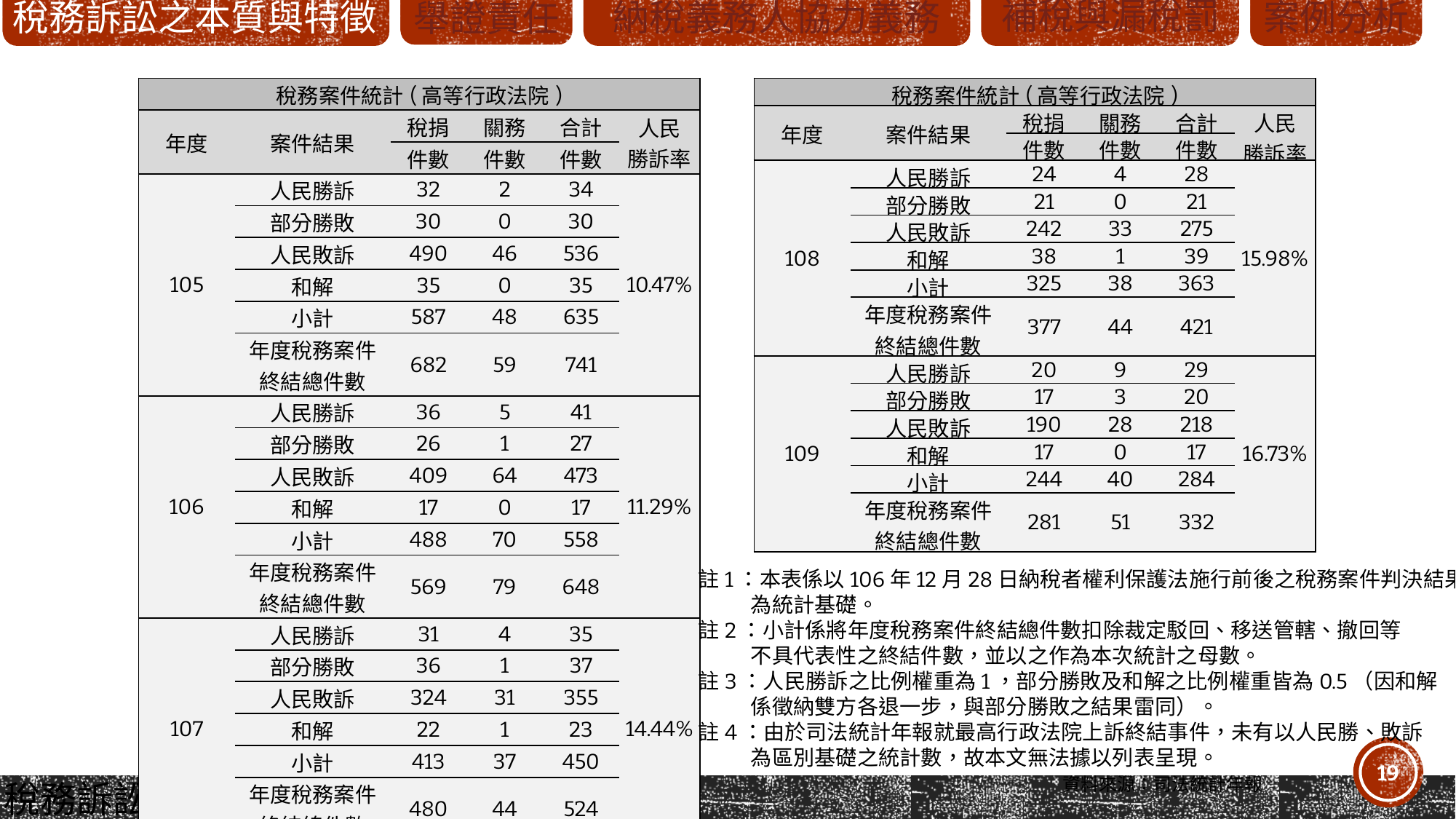

| 稅務案件統計(高等行政法院) |  |  |  |  |  |
| --- | --- | --- | --- | --- | --- |
| 年度 | 案件結果 | 稅捐 | 關務 | 合計 | 人民 勝訴率 |
|  |  | 件數 | 件數 | 件數 |  |
| 105 | 人民勝訴 | 32 | 2 | 34 | 10.47% |
|  | 部分勝敗 | 30 | 0 | 30 |  |
|  | 人民敗訴 | 490 | 46 | 536 |  |
|  | 和解 | 35 | 0 | 35 |  |
|  | 小計 | 587 | 48 | 635 |  |
|  | 年度稅務案件 終結總件數 | 682 | 59 | 741 |  |
| 106 | 人民勝訴 | 36 | 5 | 41 | 11.29% |
|  | 部分勝敗 | 26 | 1 | 27 |  |
|  | 人民敗訴 | 409 | 64 | 473 |  |
|  | 和解 | 17 | 0 | 17 |  |
|  | 小計 | 488 | 70 | 558 |  |
|  | 年度稅務案件 終結總件數 | 569 | 79 | 648 |  |
| 107 | 人民勝訴 | 31 | 4 | 35 | 14.44% |
|  | 部分勝敗 | 36 | 1 | 37 |  |
|  | 人民敗訴 | 324 | 31 | 355 |  |
|  | 和解 | 22 | 1 | 23 |  |
|  | 小計 | 413 | 37 | 450 |  |
|  | 年度稅務案件 終結總件數 | 480 | 44 | 524 |  |
| 稅務案件統計(高等行政法院) |  |  |  |  |  |
| --- | --- | --- | --- | --- | --- |
| 年度 | 案件結果 | 稅捐 | 關務 | 合計 | 人民 勝訴率 |
|  |  | 件數 | 件數 | 件數 |  |
| 108 | 人民勝訴 | 24 | 4 | 28 | 15.98% |
|  | 部分勝敗 | 21 | 0 | 21 |  |
|  | 人民敗訴 | 242 | 33 | 275 |  |
|  | 和解 | 38 | 1 | 39 |  |
|  | 小計 | 325 | 38 | 363 |  |
|  | 年度稅務案件 終結總件數 | 377 | 44 | 421 |  |
| 109 | 人民勝訴 | 20 | 9 | 29 | 16.73% |
|  | 部分勝敗 | 17 | 3 | 20 |  |
|  | 人民敗訴 | 190 | 28 | 218 |  |
|  | 和解 | 17 | 0 | 17 |  |
|  | 小計 | 244 | 40 | 284 |  |
|  | 年度稅務案件 終結總件數 | 281 | 51 | 332 |  |
註1：本表係以106年12月28日納稅者權利保護法施行前後之稅務案件判決結果
          為統計基礎。
註2：小計係將年度稅務案件終結總件數扣除裁定駁回、移送管轄、撤回等
          不具代表性之終結件數，並以之作為本次統計之母數。
註3：人民勝訴之比例權重為1，部分勝敗及和解之比例權重皆為0.5（因和解
          係徵納雙方各退一步，與部分勝敗之結果雷同）。
註4：由於司法統計年報就最高行政法院上訴終結事件，未有以人民勝、敗訴
          為區別基礎之統計數，故本文無法據以列表呈現。
                                                                            資料來源：司法統計年報